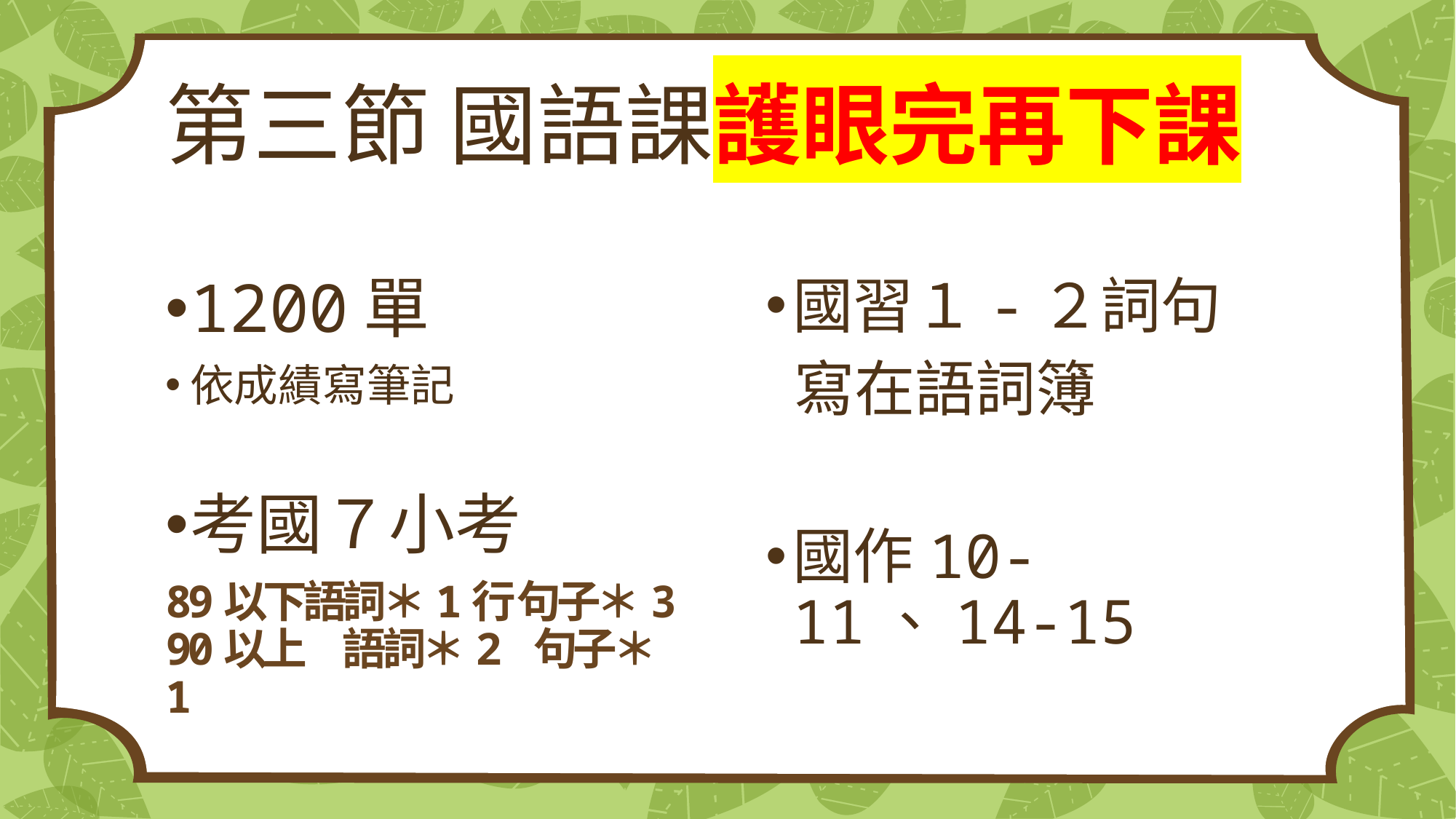

# 第三節 國語課護眼完再下課
1200單
依成績寫筆記

考國７小考
89以下語詞＊1行 句子＊3
90以上　語詞＊2 句子＊1

國習１-２詞句
 寫在語詞簿

國作10-11、14-15